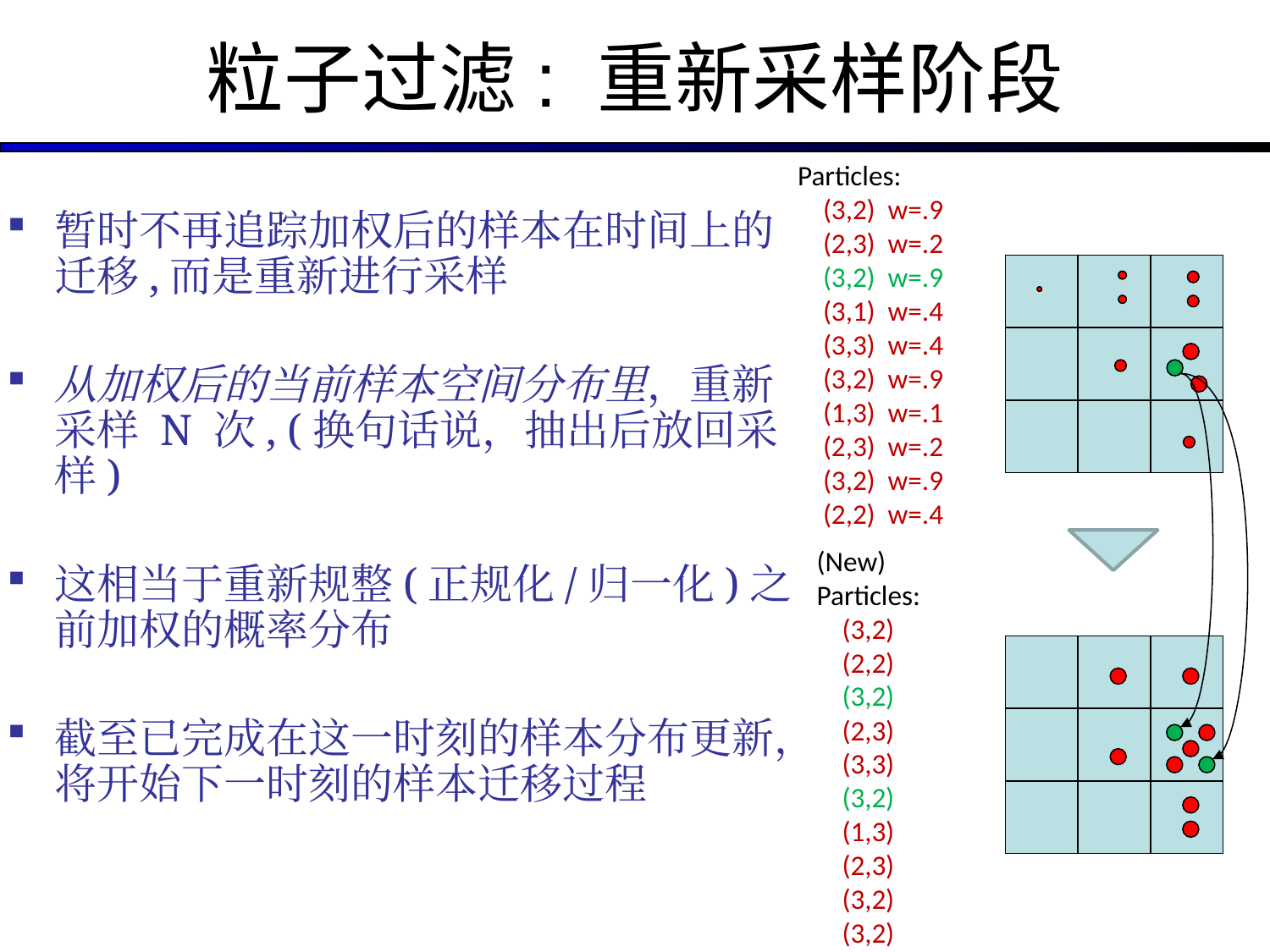

# 粒子过滤: 重新采样阶段
Particles:
    (3,2)  w=.9
    (2,3)  w=.2
    (3,2)  w=.9
    (3,1)  w=.4
    (3,3)  w=.4
    (3,2)  w=.9
    (1,3)  w=.1
    (2,3)  w=.2
    (3,2)  w=.9
    (2,2)  w=.4
暂时不再追踪加权后的样本在时间上的迁移,而是重新进行采样

从加权后的当前样本空间分布里，重新采样 N 次, (换句话说，抽出后放回采样)

这相当于重新规整(正规化/归一化)之前加权的概率分布

截至已完成在这一时刻的样本分布更新，将开始下一时刻的样本迁移过程

(New) Particles:
    (3,2)
    (2,2)
    (3,2)
    (2,3)
    (3,3)
    (3,2)
    (1,3)
    (2,3)
    (3,2)
    (3,2)